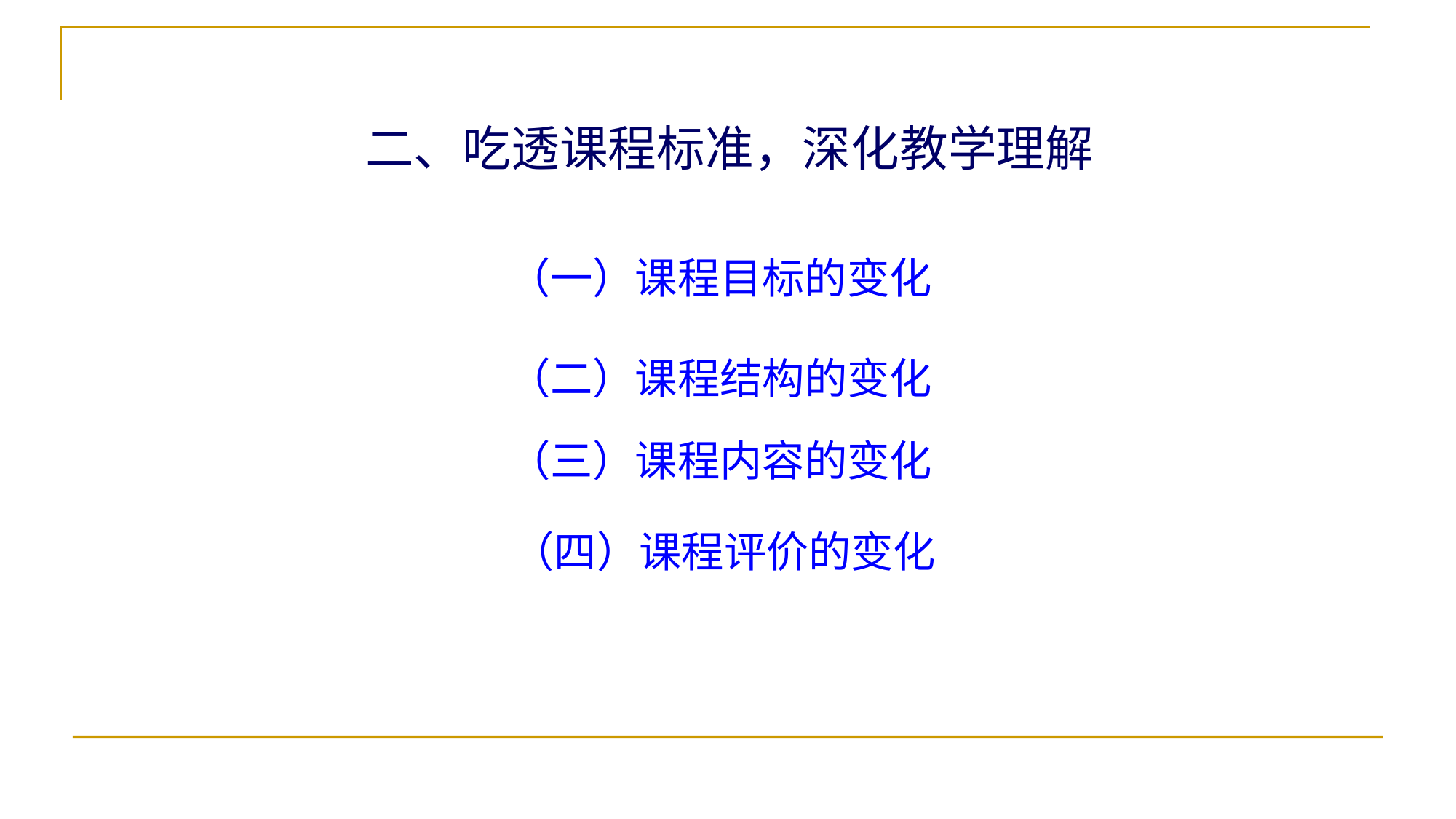

二、吃透课程标准，深化教学理解
（一）课程目标的变化
（二）课程结构的变化
（三）课程内容的变化
（四）课程评价的变化